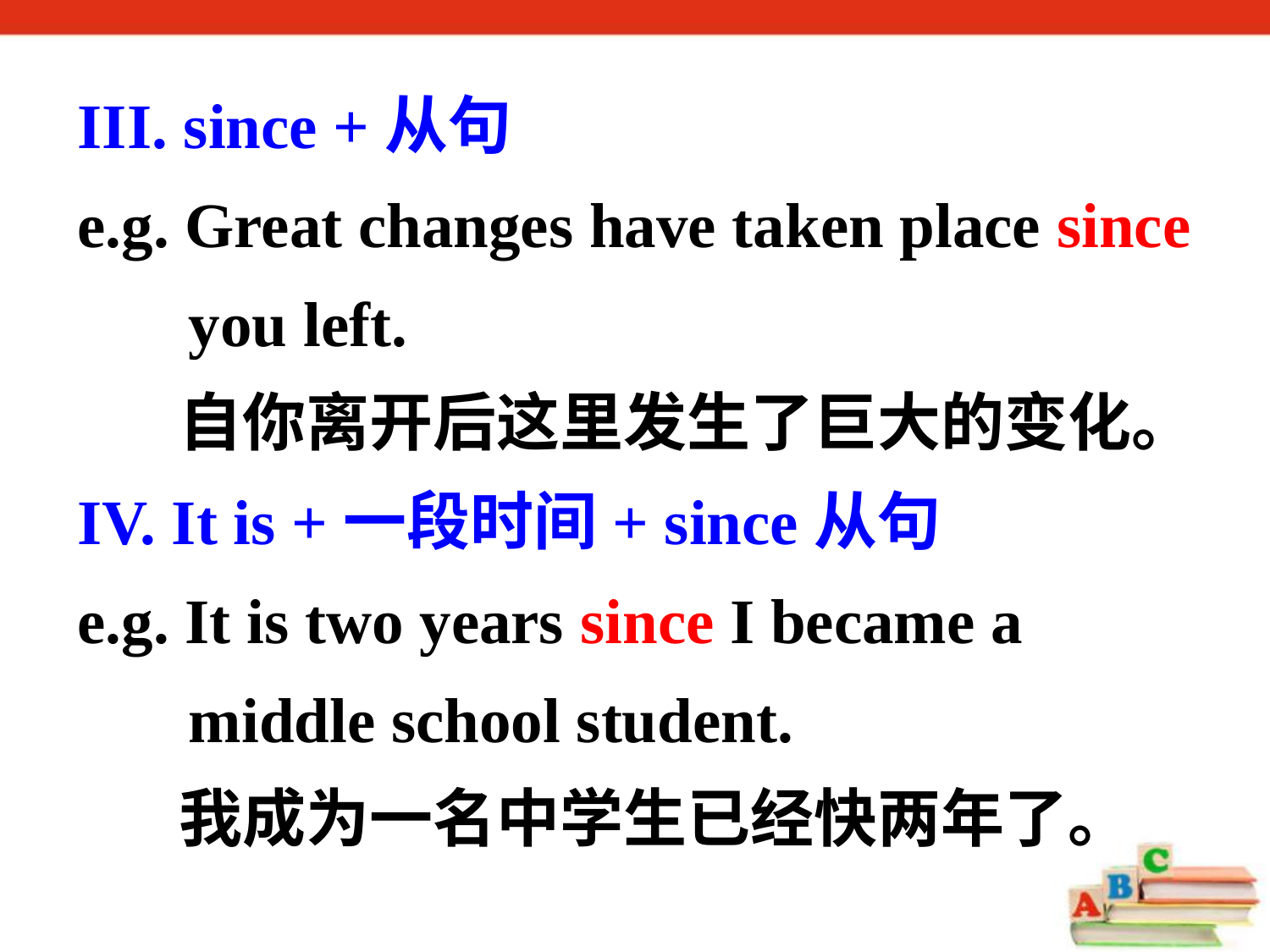

III. since +从句
e.g. Great changes have taken place since
       you left.
      自你离开后这里发生了巨大的变化。
IV. It is +一段时间+ since从句
e.g. It is two years since I became a
       middle school student.
      我成为一名中学生已经快两年了。